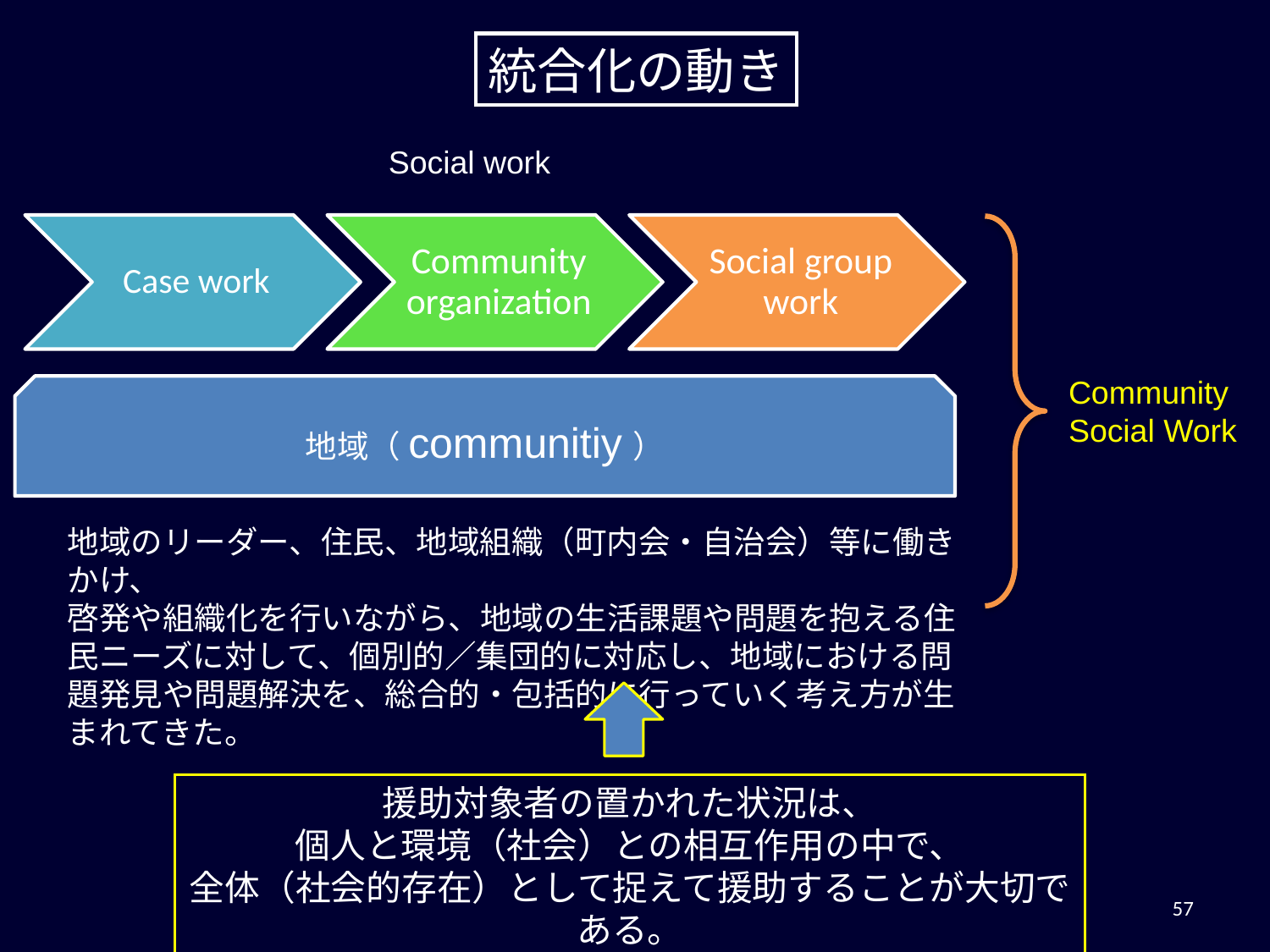

Case work
Community organization
Social group work
統合化の動き
Social work

Community
Social Work
地域（communitiy）
地域のリーダー、住民、地域組織（町内会・自治会）等に働きかけ、
啓発や組織化を行いながら、地域の生活課題や問題を抱える住民ニーズに対して、個別的／集団的に対応し、地域における問題発見や問題解決を、総合的・包括的に行っていく考え方が生まれてきた。

援助対象者の置かれた状況は、
個人と環境（社会）との相互作用の中で、
全体（社会的存在）として捉えて援助することが大切である。
57